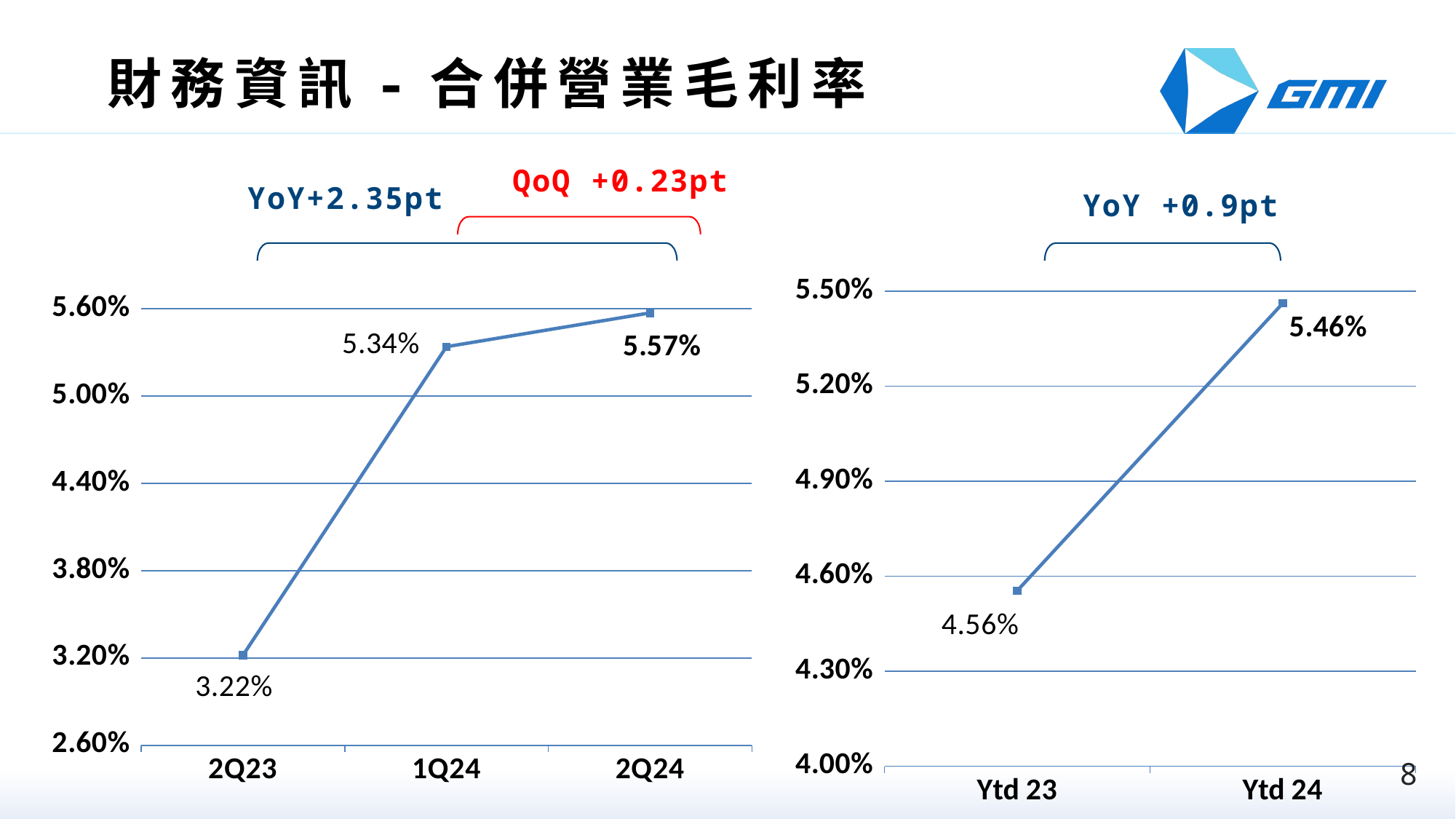

# 財務資訊-合併營業毛利率

QoQ +0.23pt

YoY+2.35pt
YoY +0.9pt

### Chart

| Category | 毛利率 |
|---|---|
| Ytd 23 | 0.04555020237296105 |
| Ytd 24 | 0.054626379342114166 |

### Chart

| Category |  |
|---|---|
| 2Q23 | 0.03218363950431683 |
| 1Q24 | 0.053397224861627623 |
| 2Q24 | 0.05571672223505981 |
8